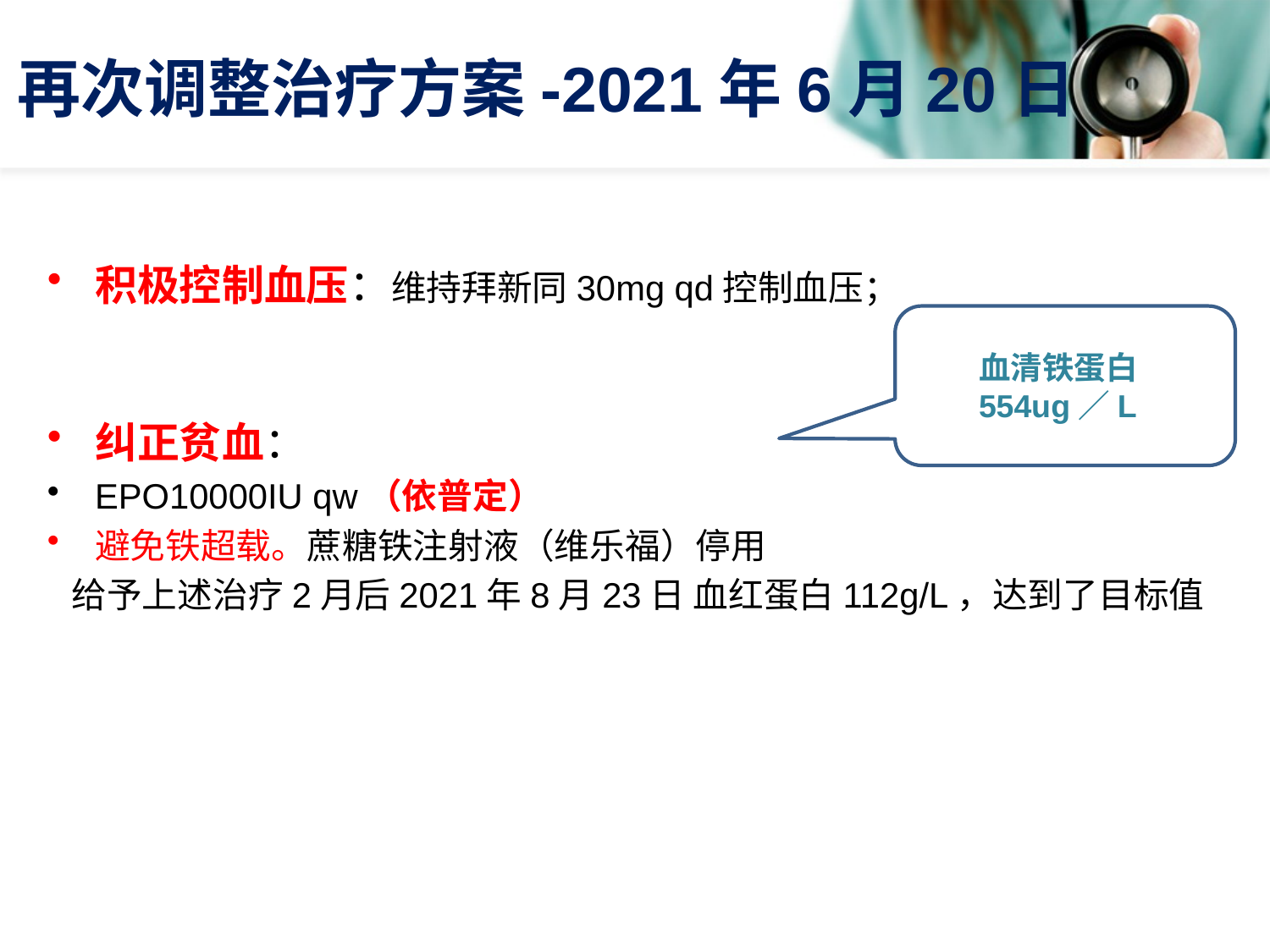

# 再次调整治疗方案-2021年6月20日

积极控制血压：维持拜新同30mg qd控制血压；

纠正贫血：
EPO10000IU qw（依普定）
避免铁超载。蔗糖铁注射液（维乐福）停用
  给予上述治疗2月后2021年8月23日 血红蛋白112g/L，达到了目标值

血清铁蛋白 554ug／L